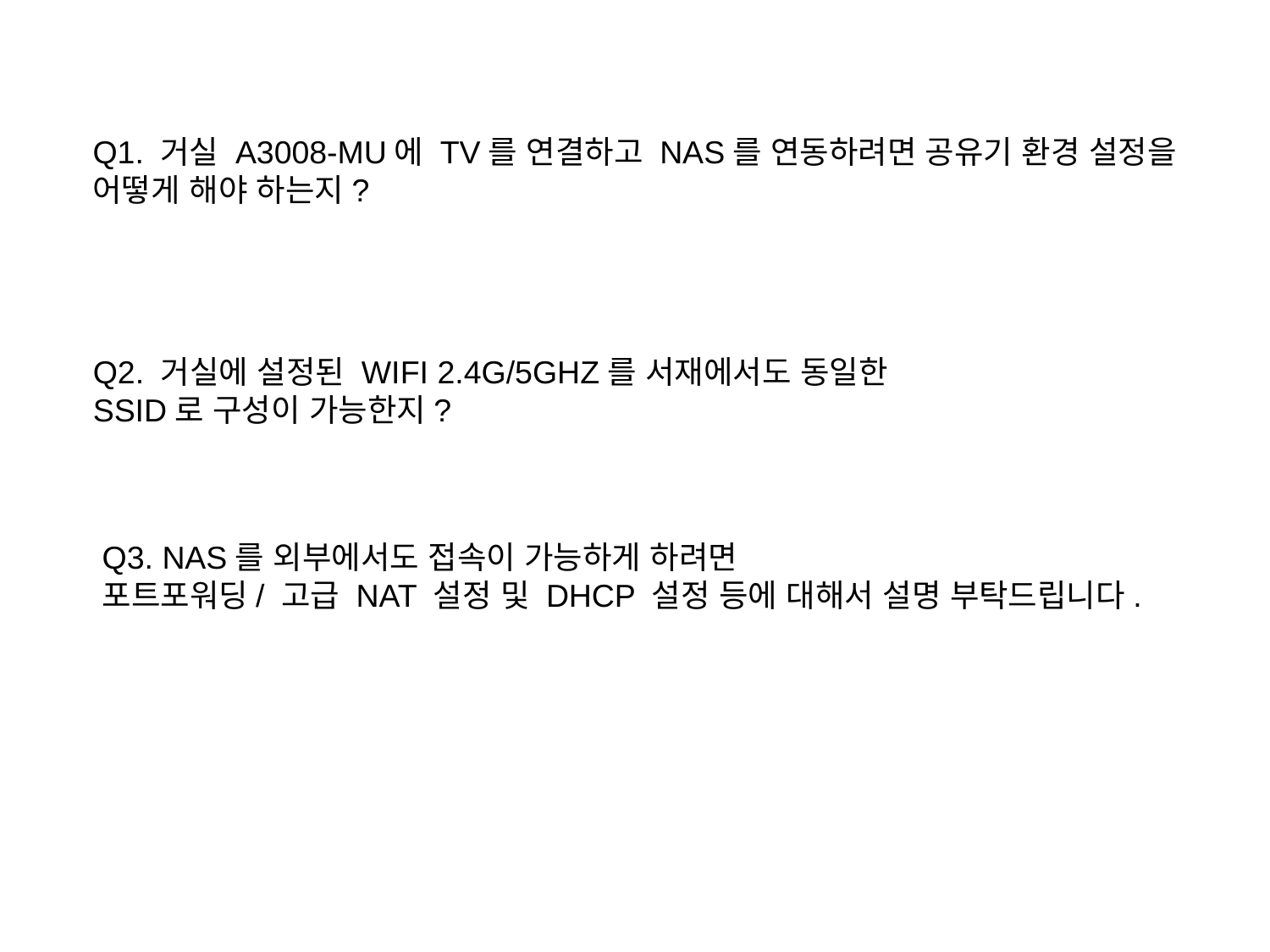

Q1. 거실 A3008-MU에 TV를 연결하고 NAS를 연동하려면 공유기 환경 설정을
어떻게 해야 하는지?
Q2. 거실에 설정된 WIFI 2.4G/5GHZ를 서재에서도 동일한
SSID로 구성이 가능한지?
Q3. NAS를 외부에서도 접속이 가능하게 하려면
포트포워딩/ 고급 NAT 설정 및 DHCP 설정 등에 대해서 설명 부탁드립니다.